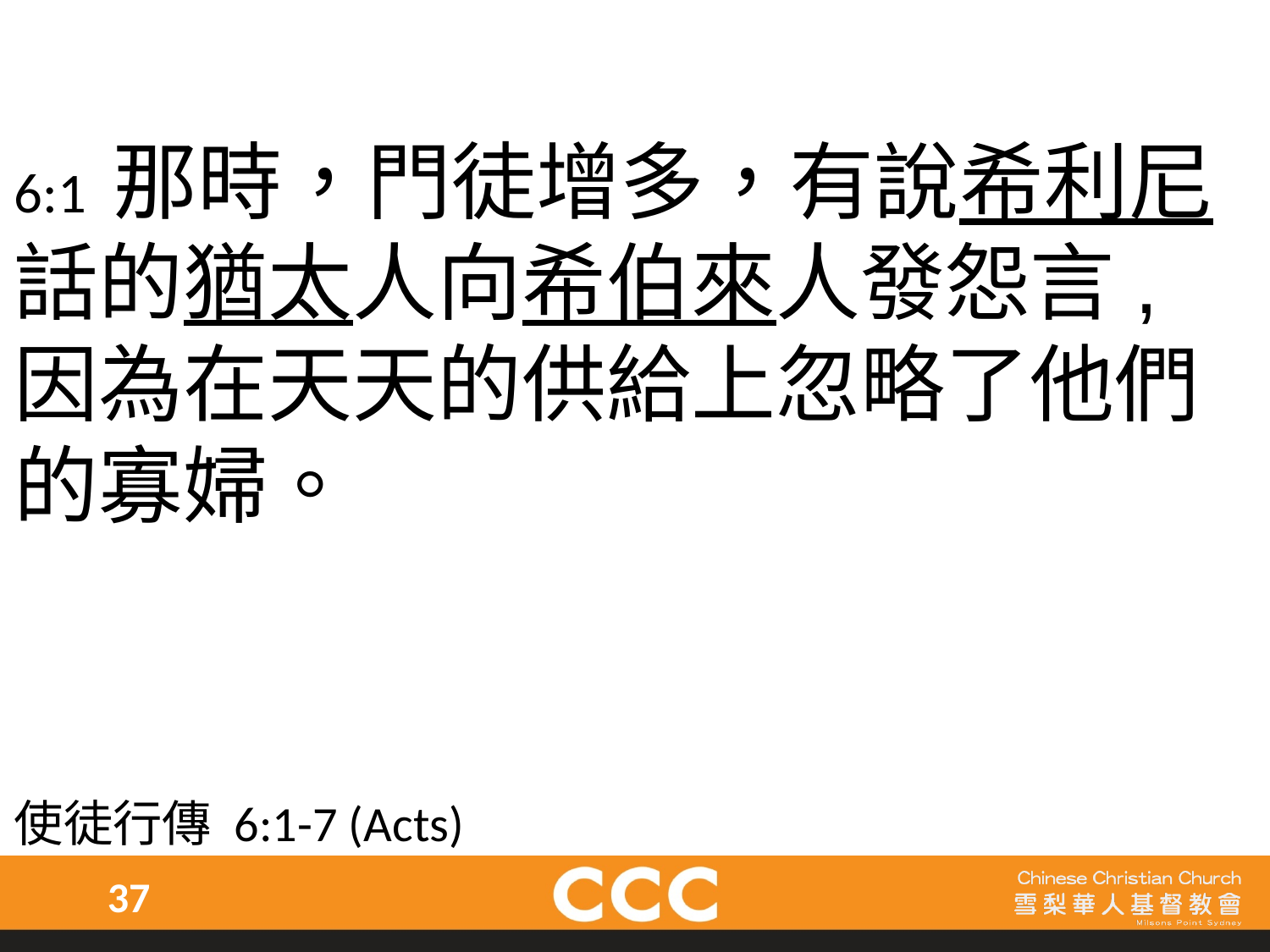

6:1 那時，門徒增多，有說希利尼話的猶太人向希伯來人發怨言, 因為在天天的供給上忽略了他們的寡婦。
使徒行傳 6:1-7 (Acts)
37